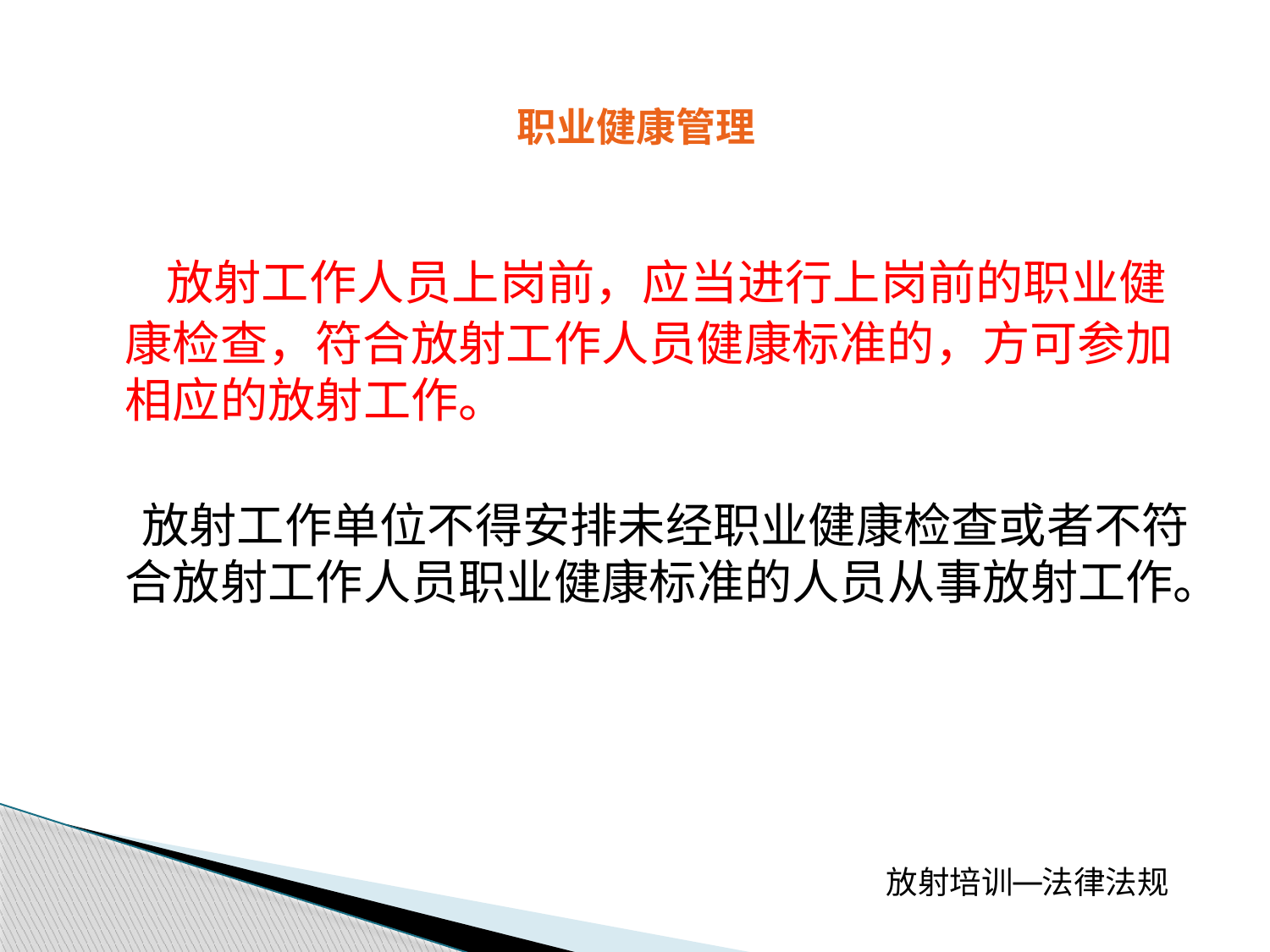

# 职业健康管理
      放射工作人员上岗前，应当进行上岗前的职业健康检查，符合放射工作人员健康标准的，方可参加相应的放射工作。

    放射工作单位不得安排未经职业健康检查或者不符合放射工作人员职业健康标准的人员从事放射工作。

放射培训—法律法规